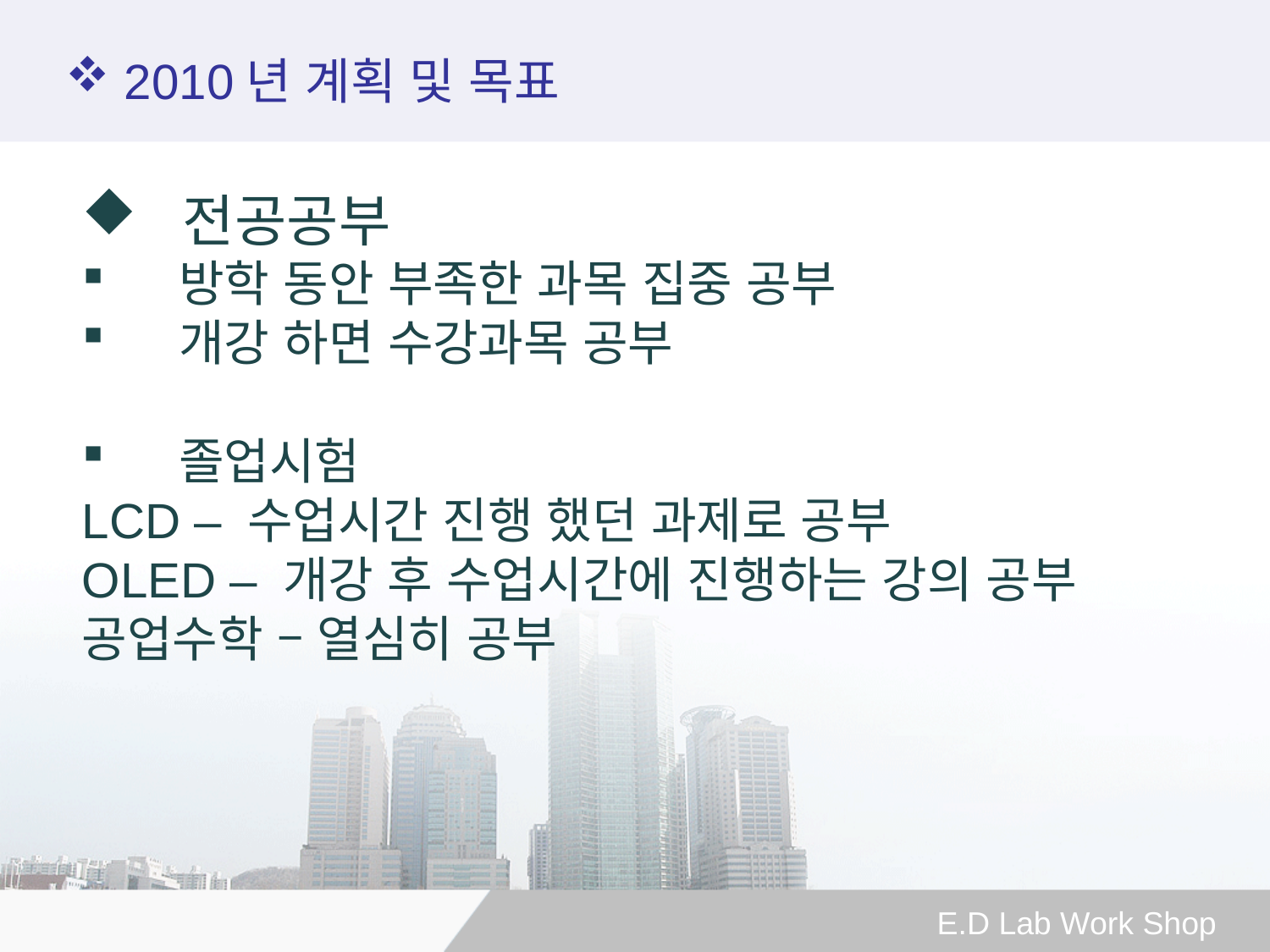

2010년 계획 및 목표
 전공공부
 방학 동안 부족한 과목 집중 공부
 개강 하면 수강과목 공부

 졸업시험
LCD – 수업시간 진행 했던 과제로 공부
OLED – 개강 후 수업시간에 진행하는 강의 공부
공업수학 – 열심히 공부
E.D Lab Work Shop